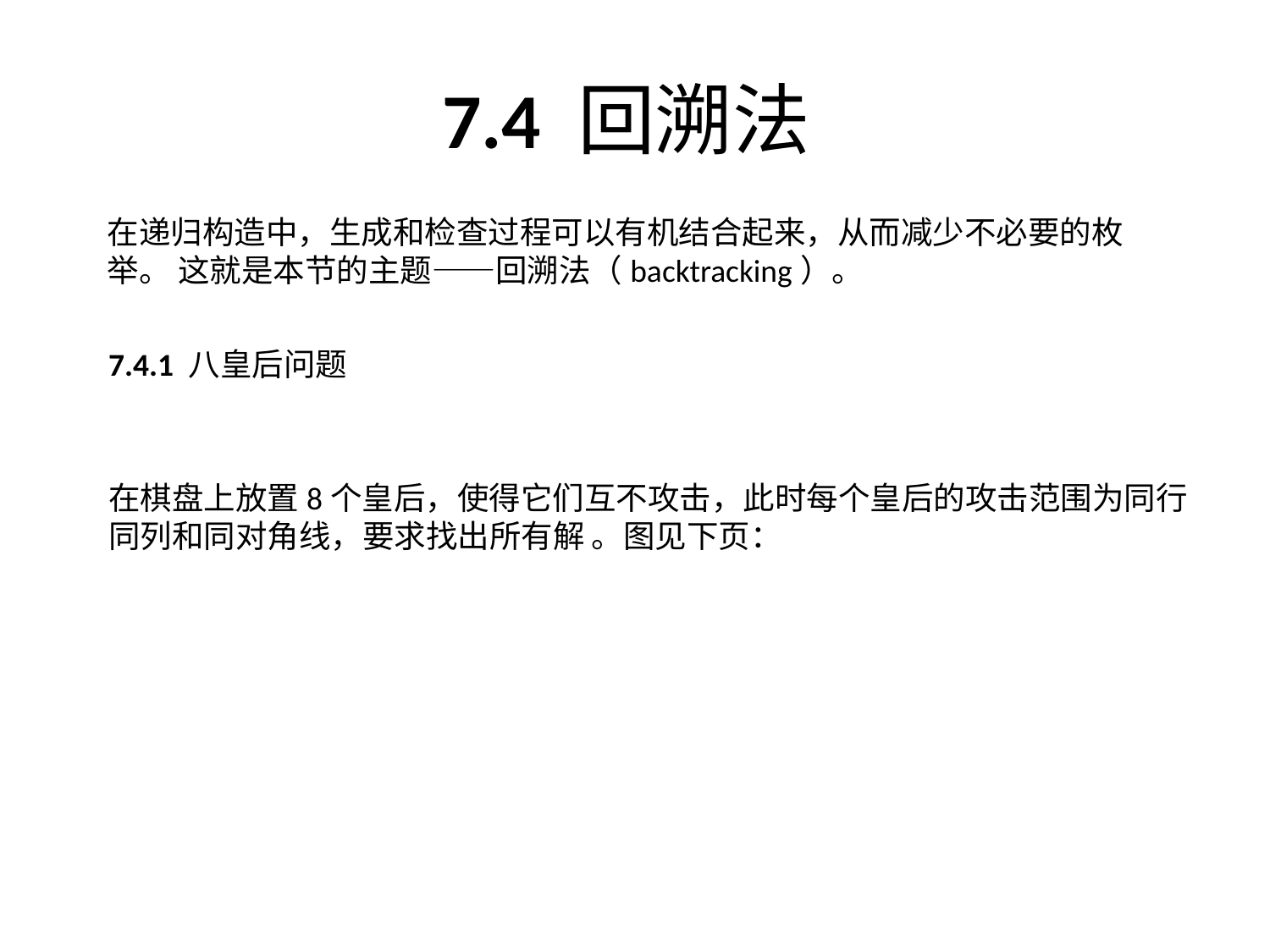

# 7.4 回溯法
在递归构造中，生成和检查过程可以有机结合起来，从而减少不必要的枚
举。 这就是本节的主题——回溯法（backtracking）。
7.4.1 八皇后问题
在棋盘上放置8个皇后，使得它们互不攻击，此时每个皇后的攻击范围为同行同列和同对角线，要求找出所有解 。图见下页：